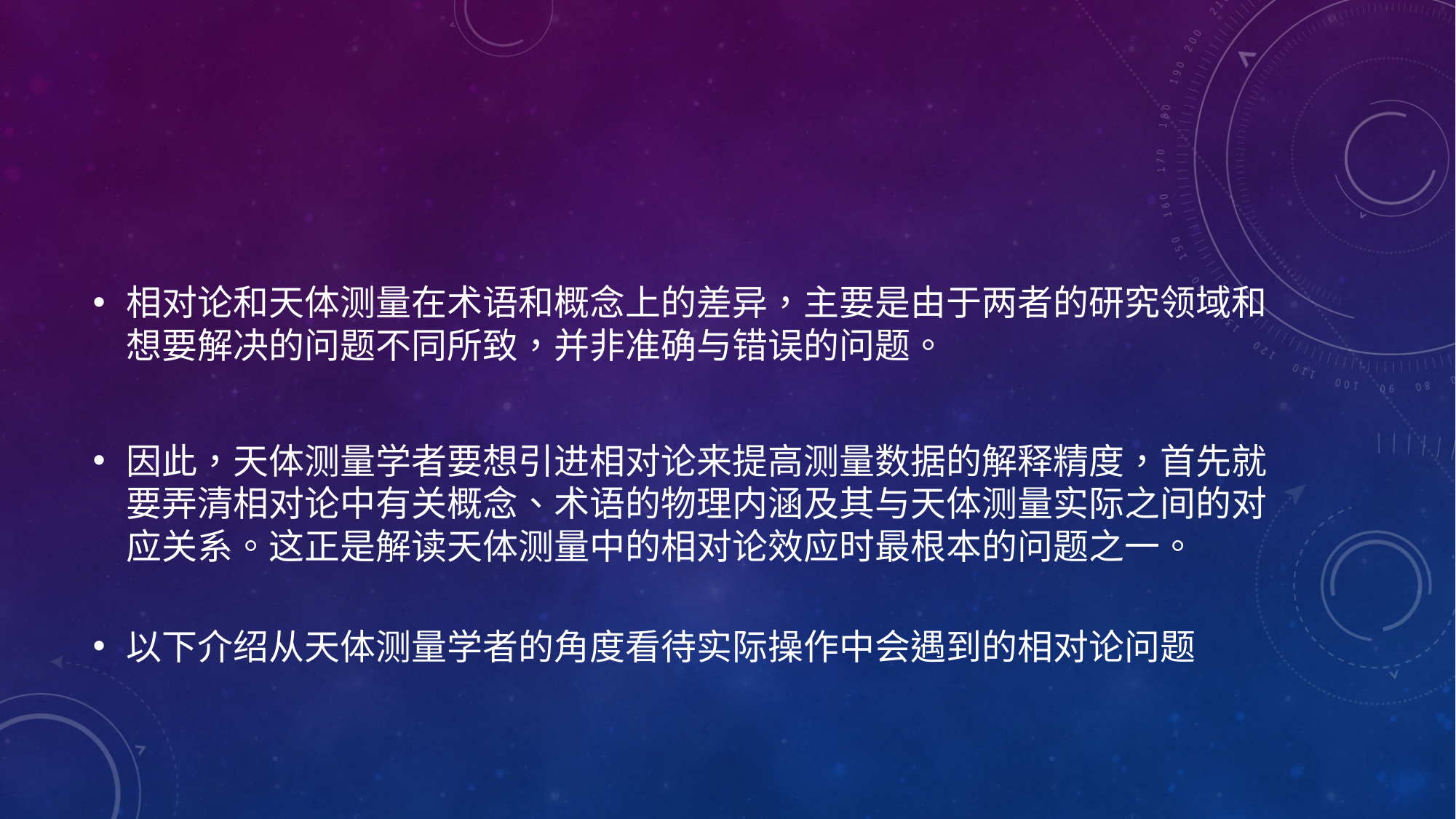

#
相对论和天体测量在术语和概念上的差异，主要是由于两者的研究领域和想要解决的问题不同所致，并非准确与错误的问题。

因此，天体测量学者要想引进相对论来提高测量数据的解释精度，首先就要弄清相对论中有关概念、术语的物理内涵及其与天体测量实际之间的对应关系。这正是解读天体测量中的相对论效应时最根本的问题之一。
以下介绍从天体测量学者的角度看待实际操作中会遇到的相对论问题